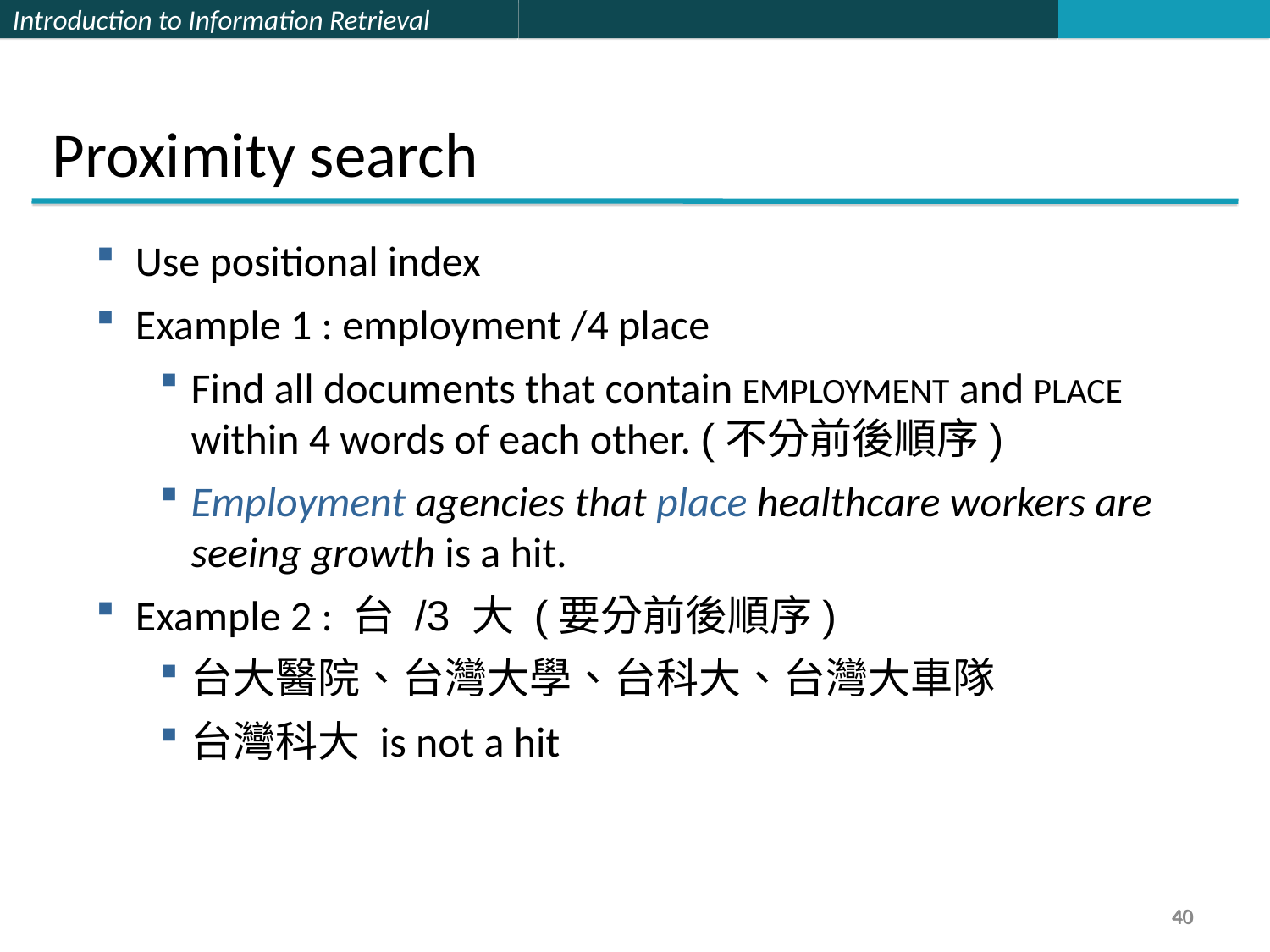

Proximity search
Use positional index
Example 1 : employment /4 place
Find all documents that contain EMPLOYMENT and PLACE within 4 words of each other. (不分前後順序)
Employment agencies that place healthcare workers are seeing growth is a hit.
Example 2 : 台 /3 大 (要分前後順序)
台大醫院、台灣大學、台科大、台灣大車隊
台灣科大 is not a hit
40
40